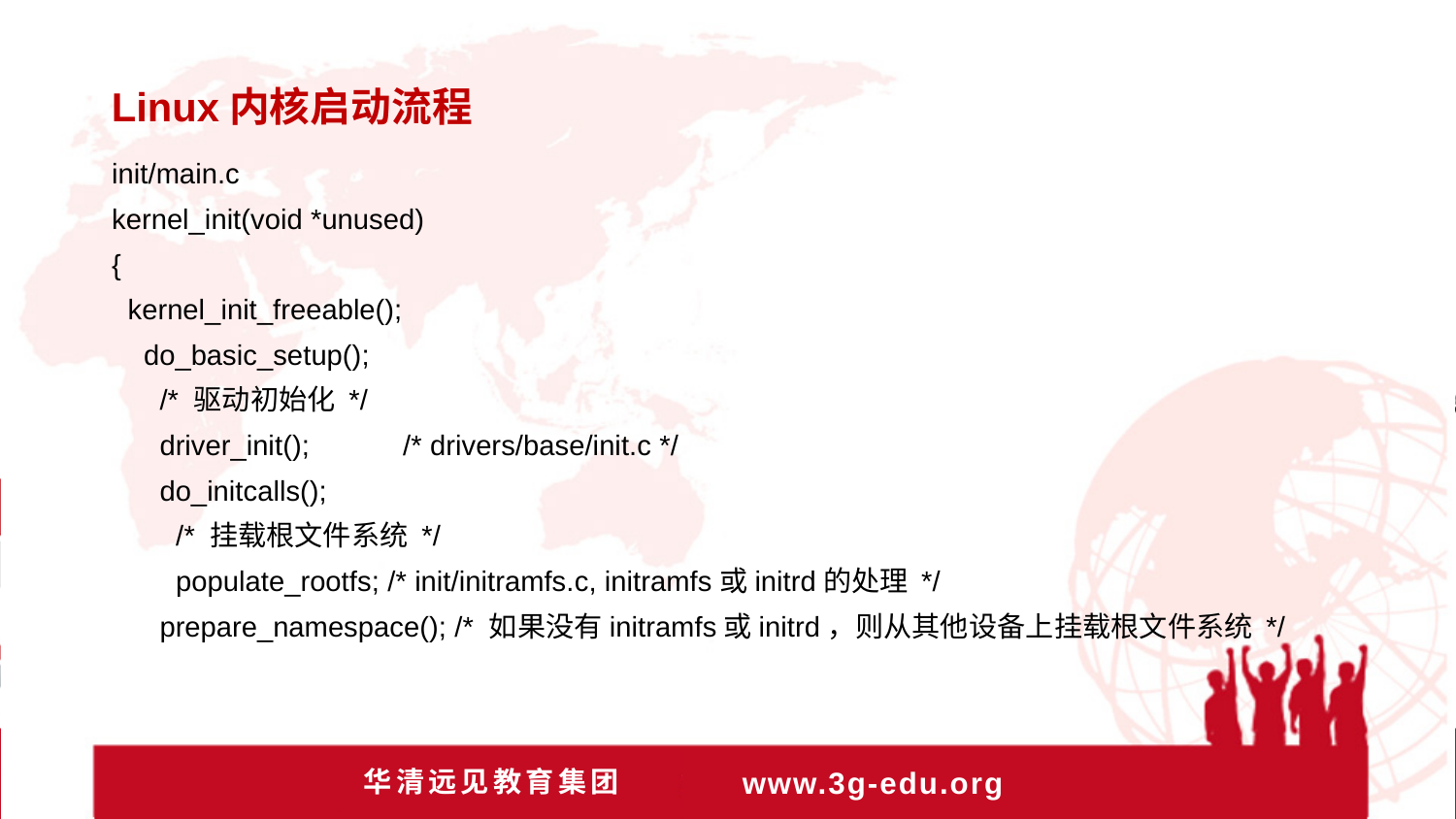

Linux内核启动流程
init/main.c
kernel_init(void *unused)
{
  kernel_init_freeable();
    do_basic_setup();
      /* 驱动初始化 */
      driver_init();	/* drivers/base/init.c */
      do_initcalls();
        /* 挂载根文件系统 */
        populate_rootfs; /* init/initramfs.c, initramfs或initrd的处理 */
      prepare_namespace(); /* 如果没有initramfs或initrd，则从其他设备上挂载根文件系统 */